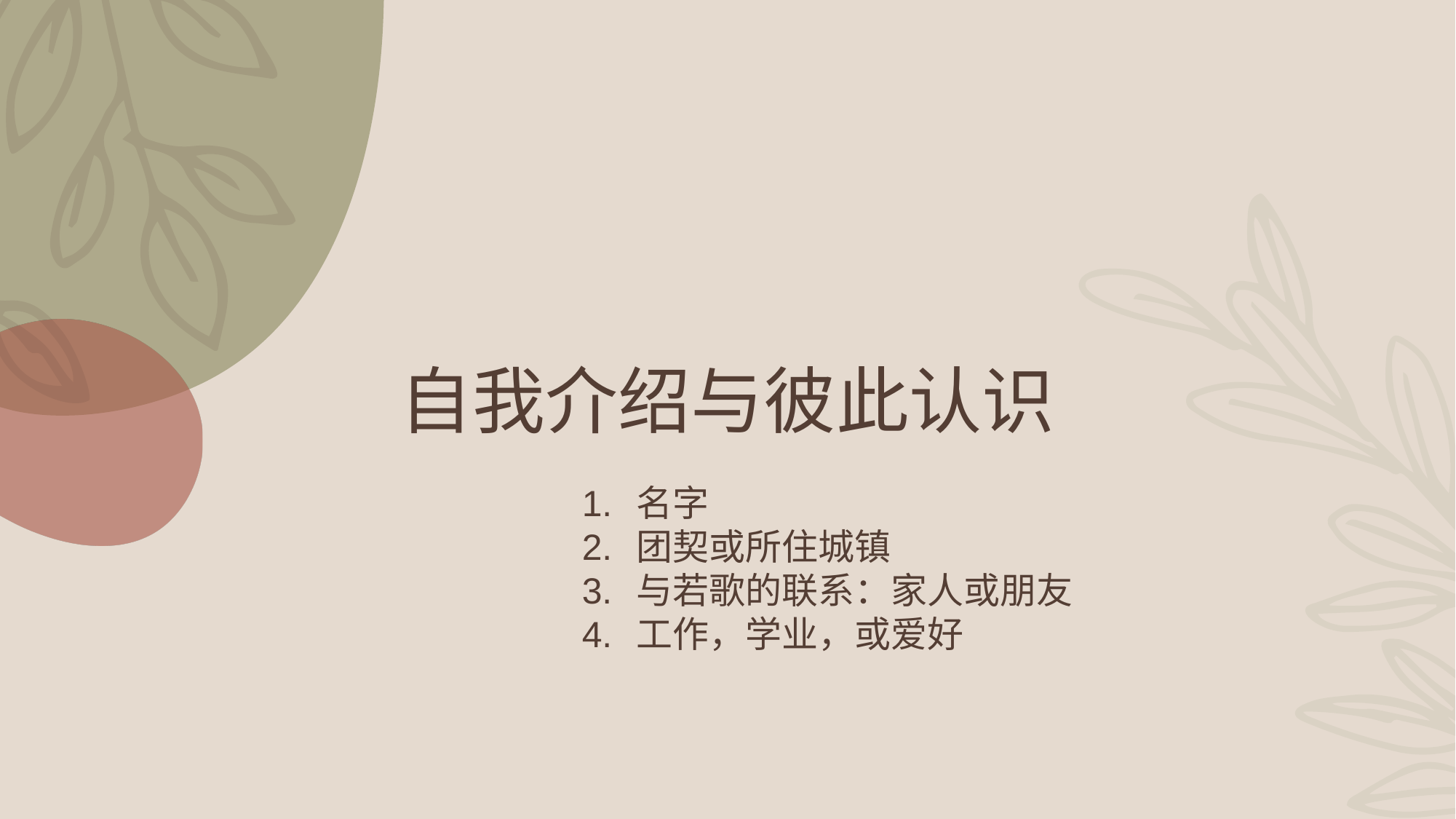

# 自我介绍与彼此认识
名字
团契或所住城镇
与若歌的联系：家人或朋友
工作，学业，或爱好